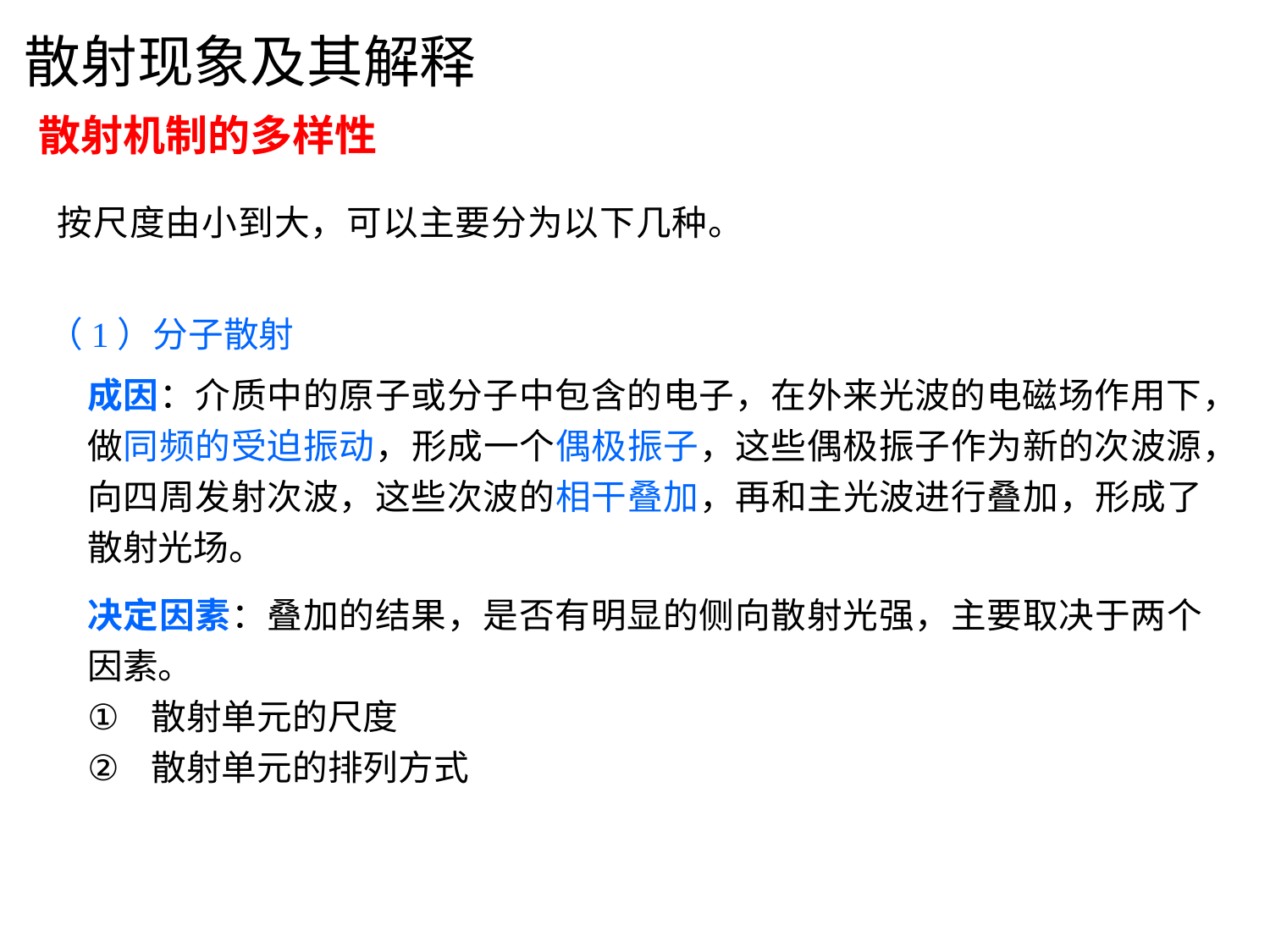

# 散射现象及其解释
散射机制的多样性
按尺度由小到大，可以主要分为以下几种。
（1）分子散射
成因：介质中的原子或分子中包含的电子，在外来光波的电磁场作用下，做同频的受迫振动，形成一个偶极振子，这些偶极振子作为新的次波源，向四周发射次波，这些次波的相干叠加，再和主光波进行叠加，形成了散射光场。
决定因素：叠加的结果，是否有明显的侧向散射光强，主要取决于两个因素。
散射单元的尺度
散射单元的排列方式